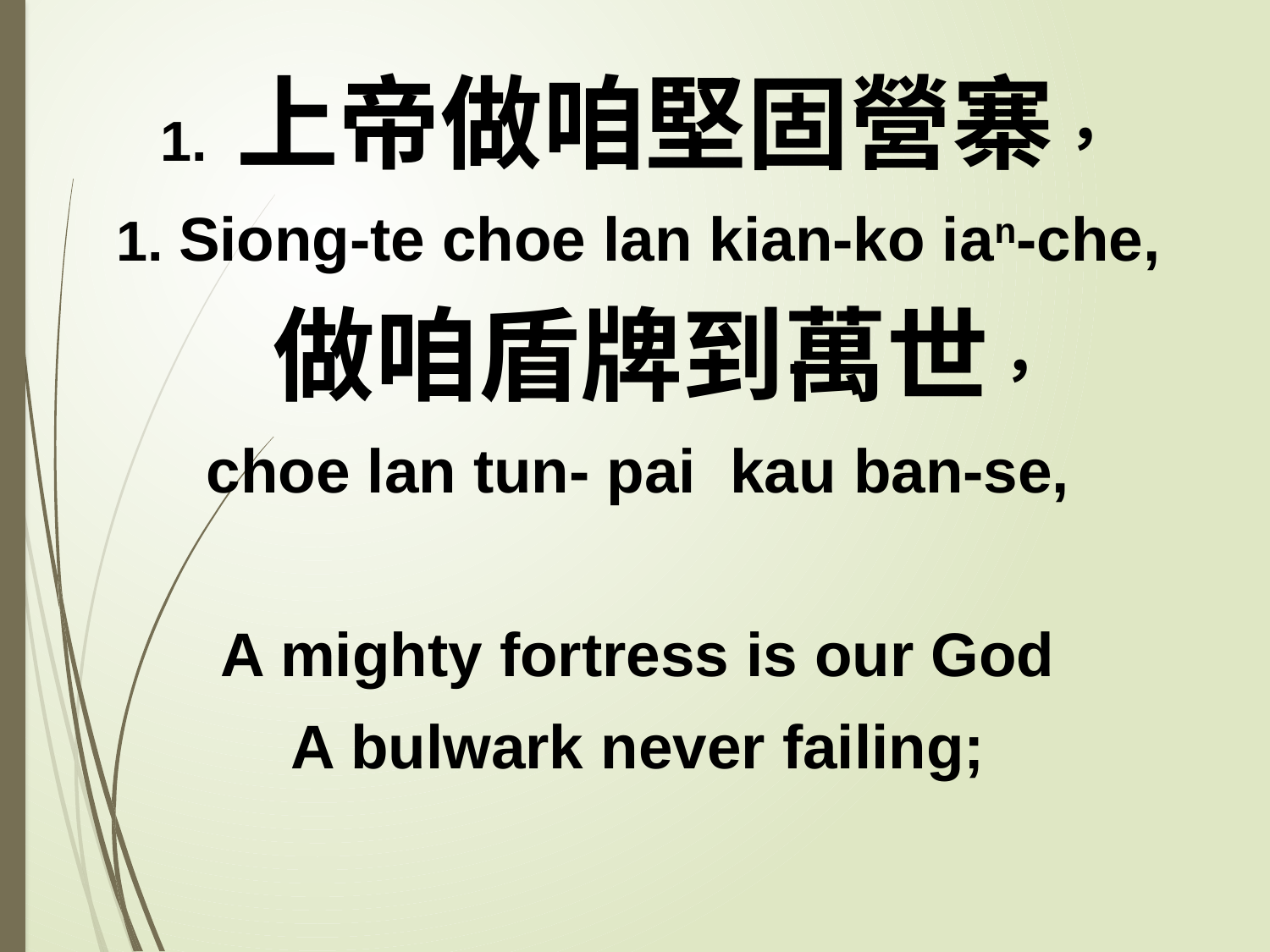

1. 上帝做咱堅固營寨，
1. Siong-te choe lan kian-ko ian-che,
 做咱盾牌到萬世，
choe lan tun- pai  kau ban-se,

A mighty fortress is our God
A bulwark never failing;